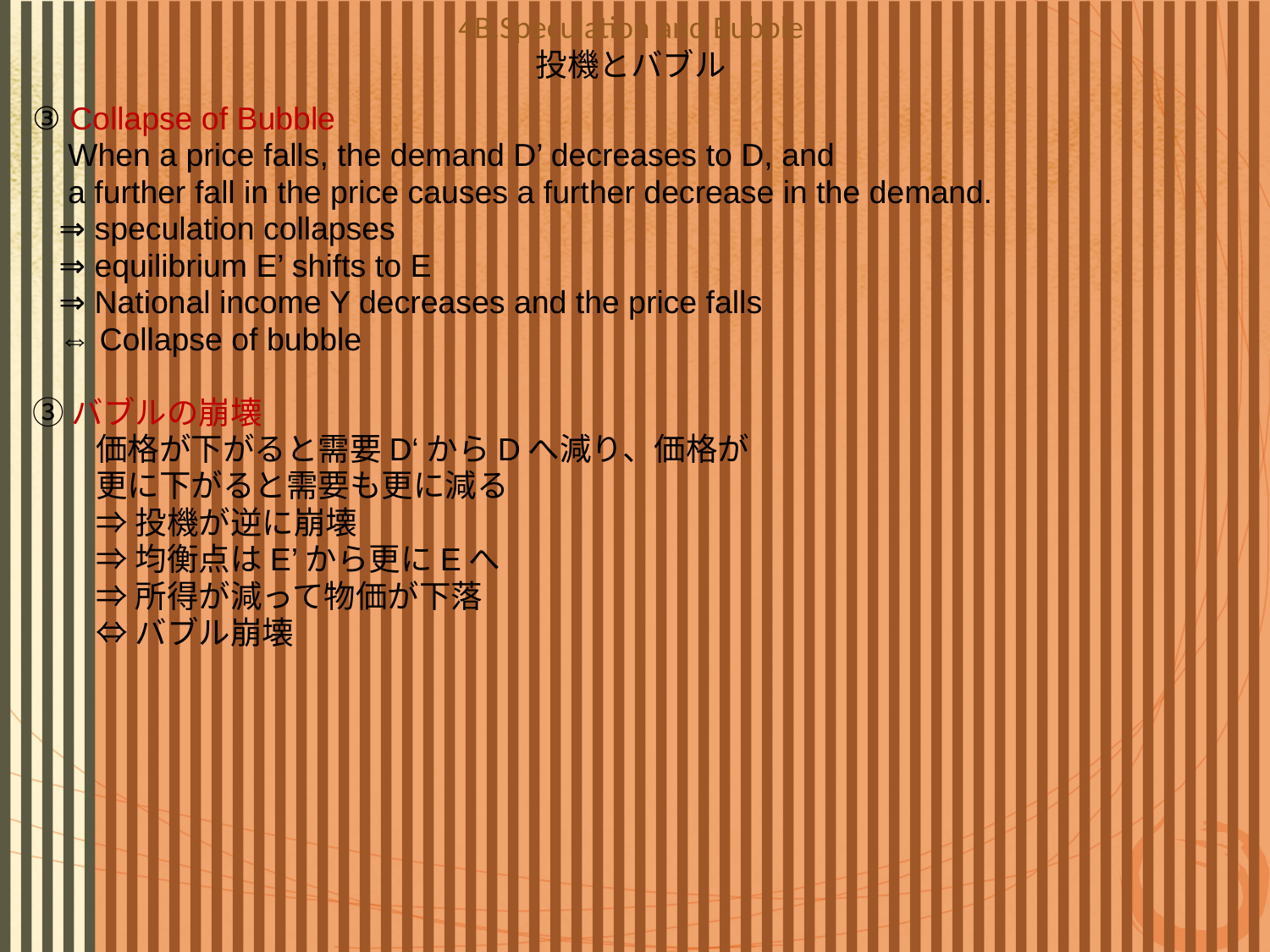

# 4B.Speculation and Bubble 投機とバブル
③ Collapse of Bubble
    When a price falls, the demand D’ decreases to D, and
    a further fall in the price causes a further decrease in the demand.
   ⇒ speculation collapses
   ⇒ equilibrium E’ shifts to E
   ⇒ National income Y decreases and the price falls
   ⇔ Collapse of bubble

③バブルの崩壊
価格が下がると需要D‘からDへ減り、価格が
更に下がると需要も更に減る
⇒投機が逆に崩壊
⇒均衡点はE’から更にEへ
⇒所得が減って物価が下落
⇔バブル崩壊